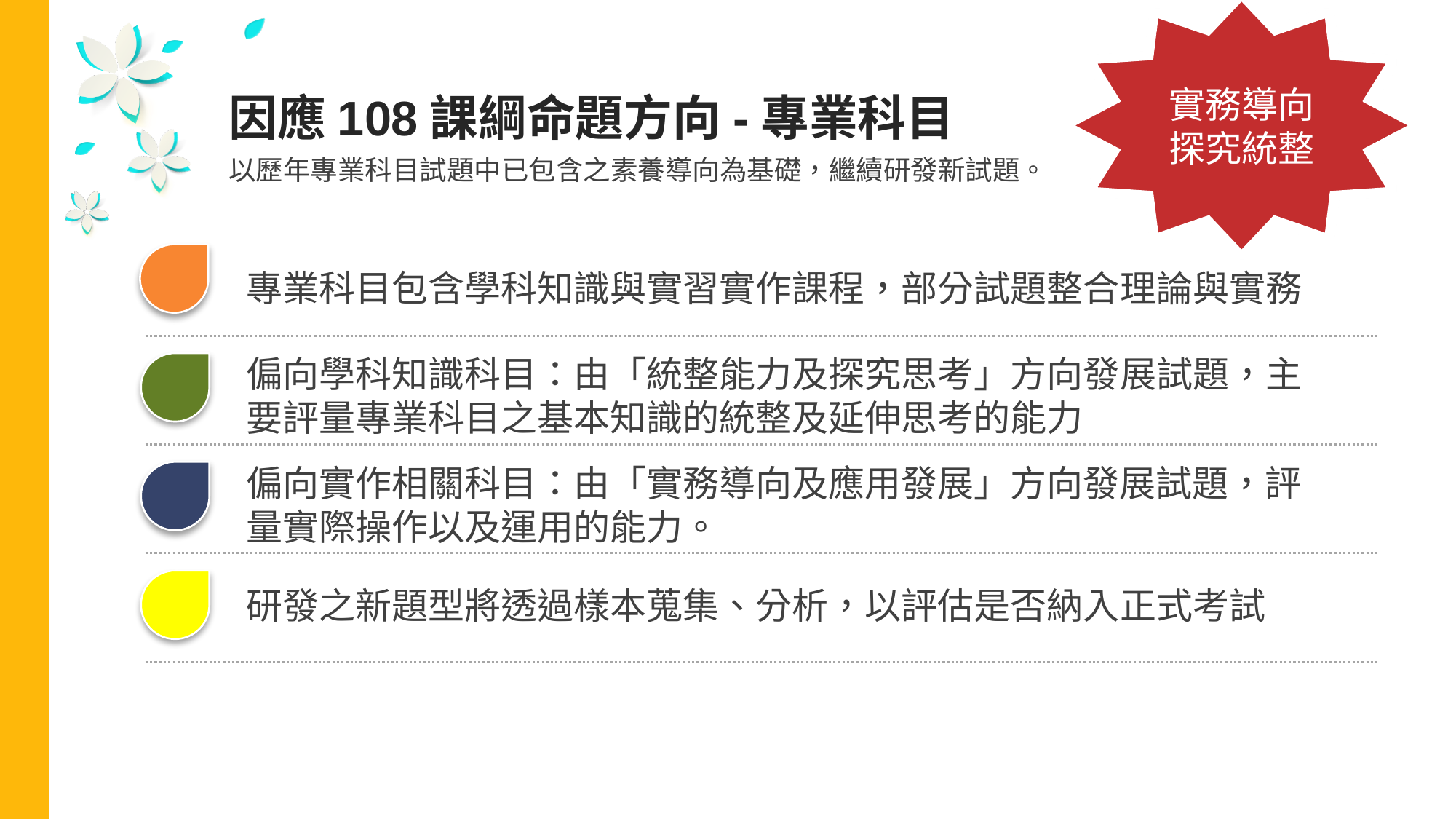

實務導向
探究統整
因應108課綱命題方向-專業科目
以歷年專業科目試題中已包含之素養導向為基礎，繼續研發新試題。

專業科目包含學科知識與實習實作課程，部分試題整合理論與實務

偏向學科知識科目：由「統整能力及探究思考」方向發展試題，主要評量專業科目之基本知識的統整及延伸思考的能力

偏向實作相關科目：由「實務導向及應用發展」方向發展試題，評量實際操作以及運用的能力。

研發之新題型將透過樣本蒐集、分析，以評估是否納入正式考試